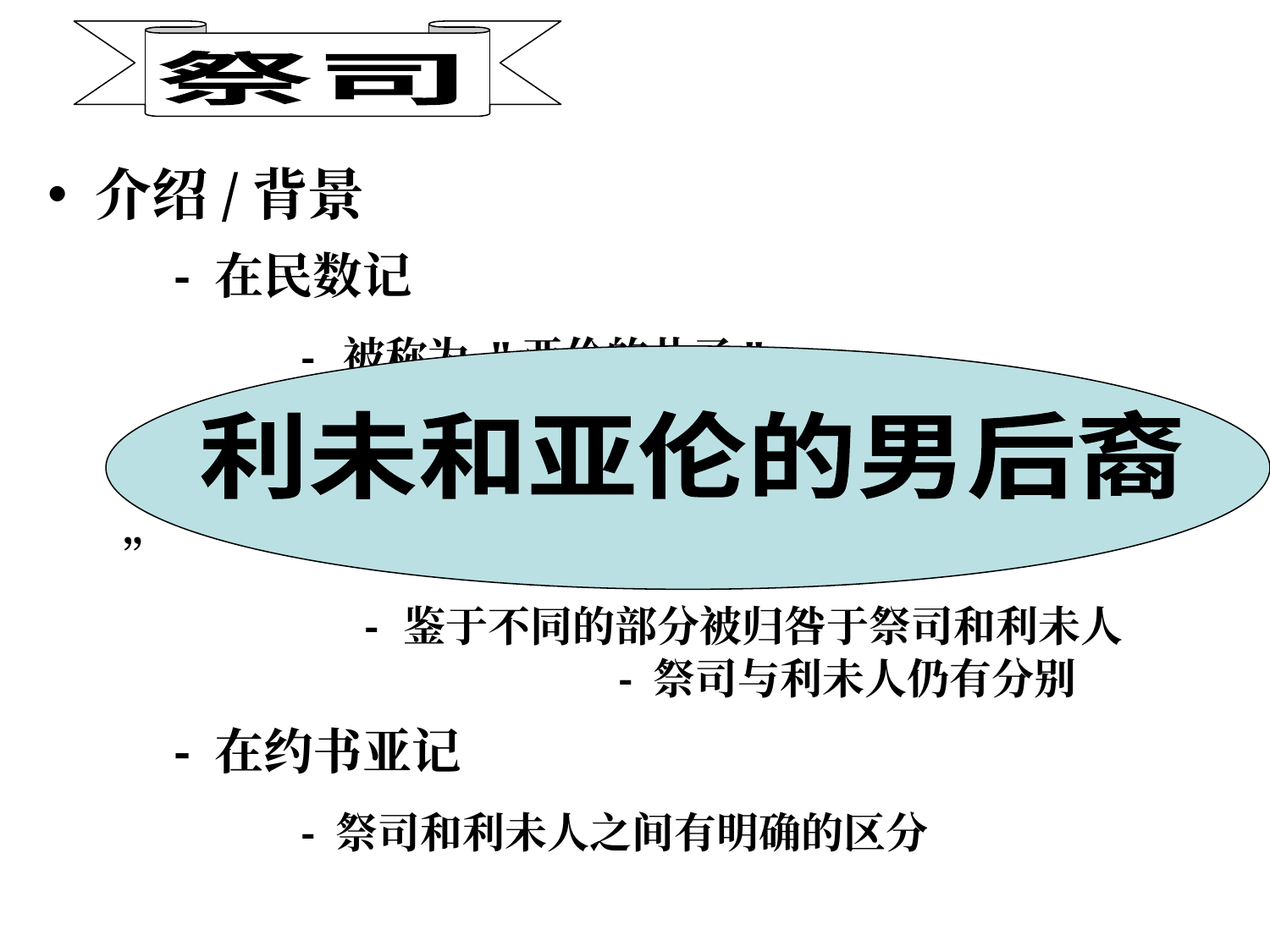

祭司
介绍/背景
	- 在民数记
		- 被称为 "亚伦的儿子"
	- 在申命记
		- 被称为 "祭司,也就是利未人" (NIV) 或 ”			  祭司利未人" (KJV)。
		- 鉴于不同的部分被归咎于祭司和利未人 				- 祭司与利未人仍有分别
	- 在约书亚记
		- 祭司和利未人之间有明确的区分

利未和亚伦的男后裔